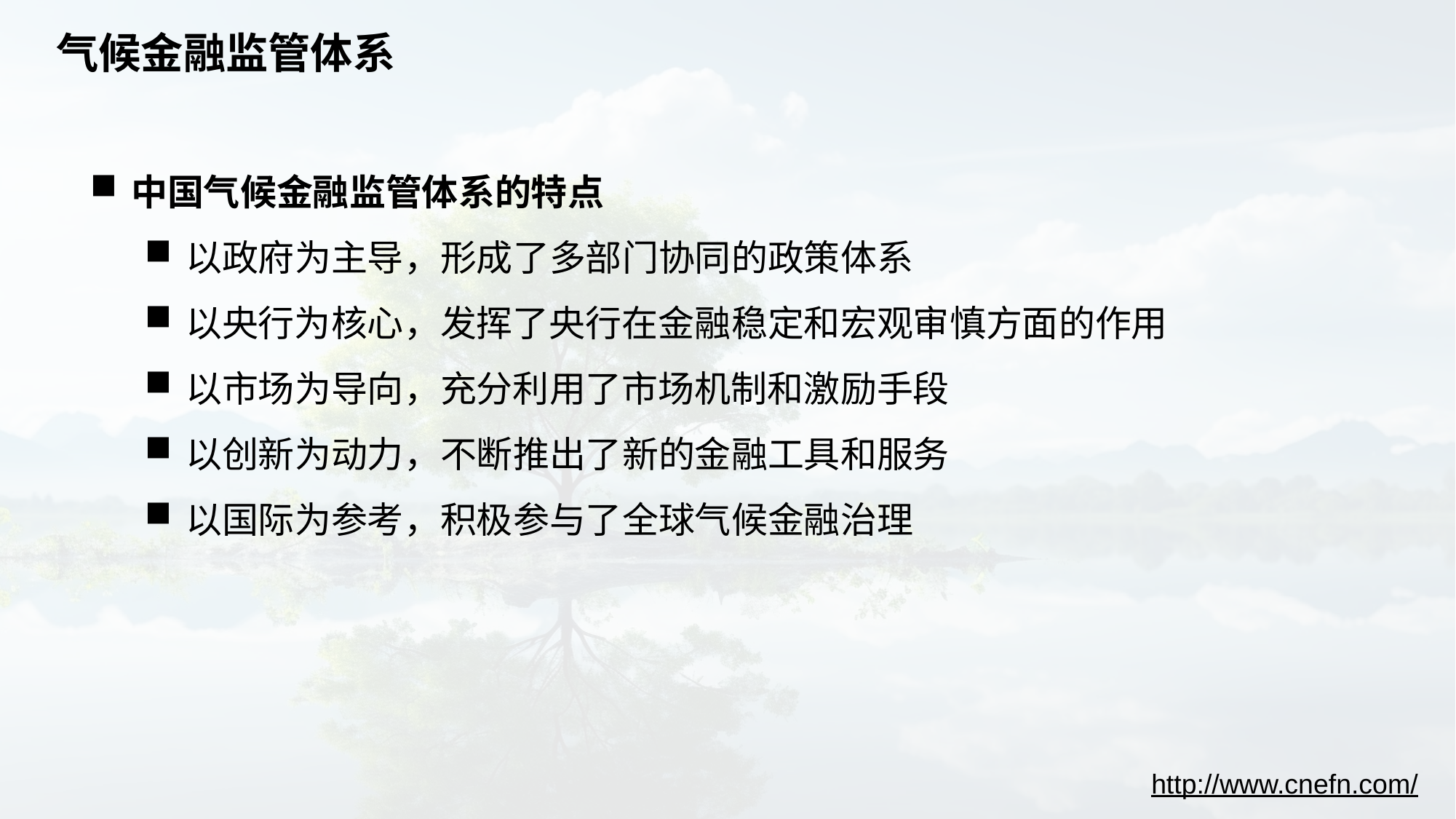

# 气候金融监管体系
中国气候金融监管体系的特点
以政府为主导，形成了多部门协同的政策体系
以央行为核心，发挥了央行在金融稳定和宏观审慎方面的作用
以市场为导向，充分利用了市场机制和激励手段
以创新为动力，不断推出了新的金融工具和服务
以国际为参考，积极参与了全球气候金融治理